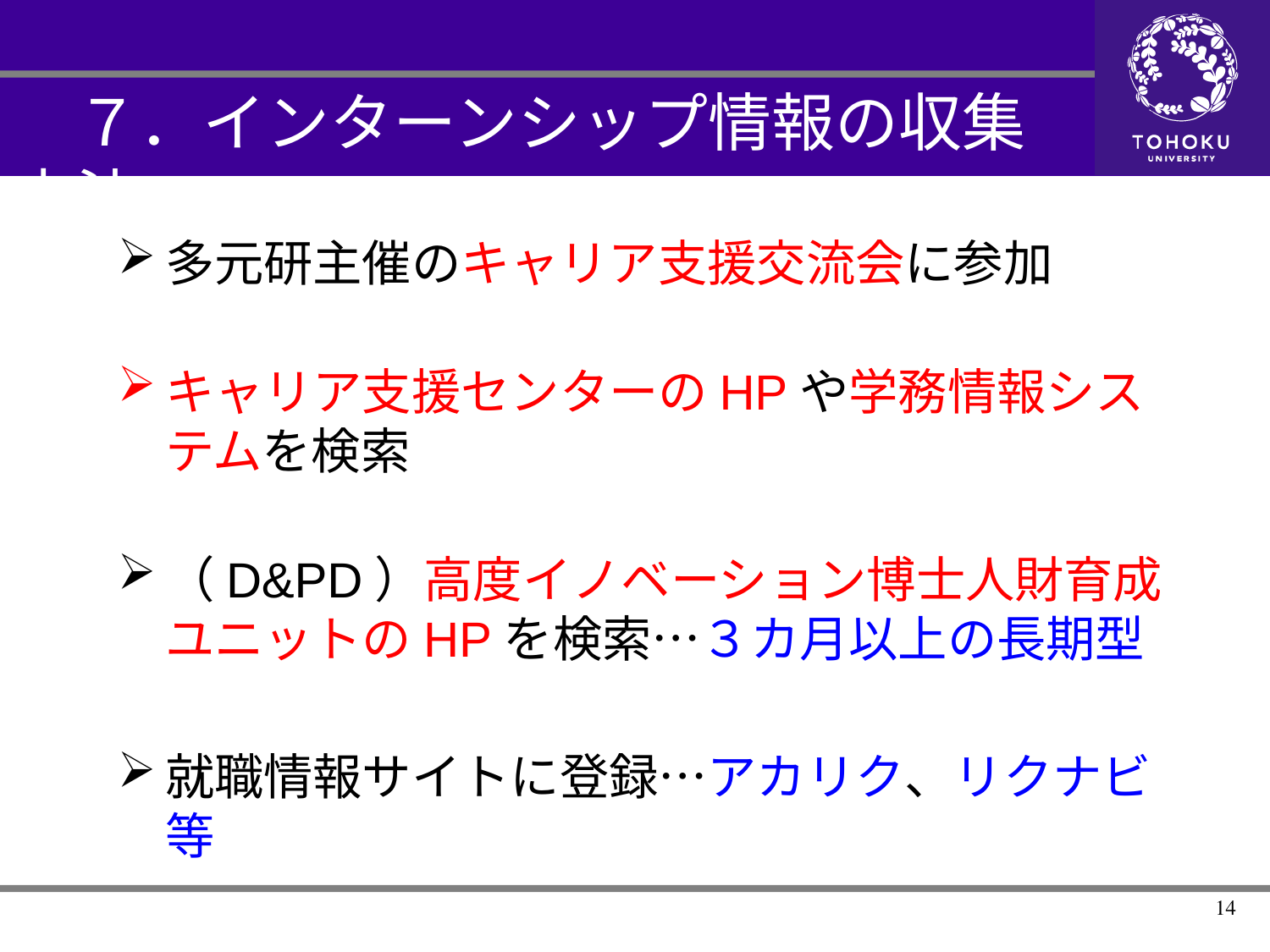

７．インターンシップ情報の収集方法
多元研主催のキャリア支援交流会に参加
キャリア支援センターのHPや学務情報システムを検索
（D&PD）高度イノベーション博士人財育成ユニットのHPを検索…３カ月以上の長期型

就職情報サイトに登録…アカリク、リクナビ等

14